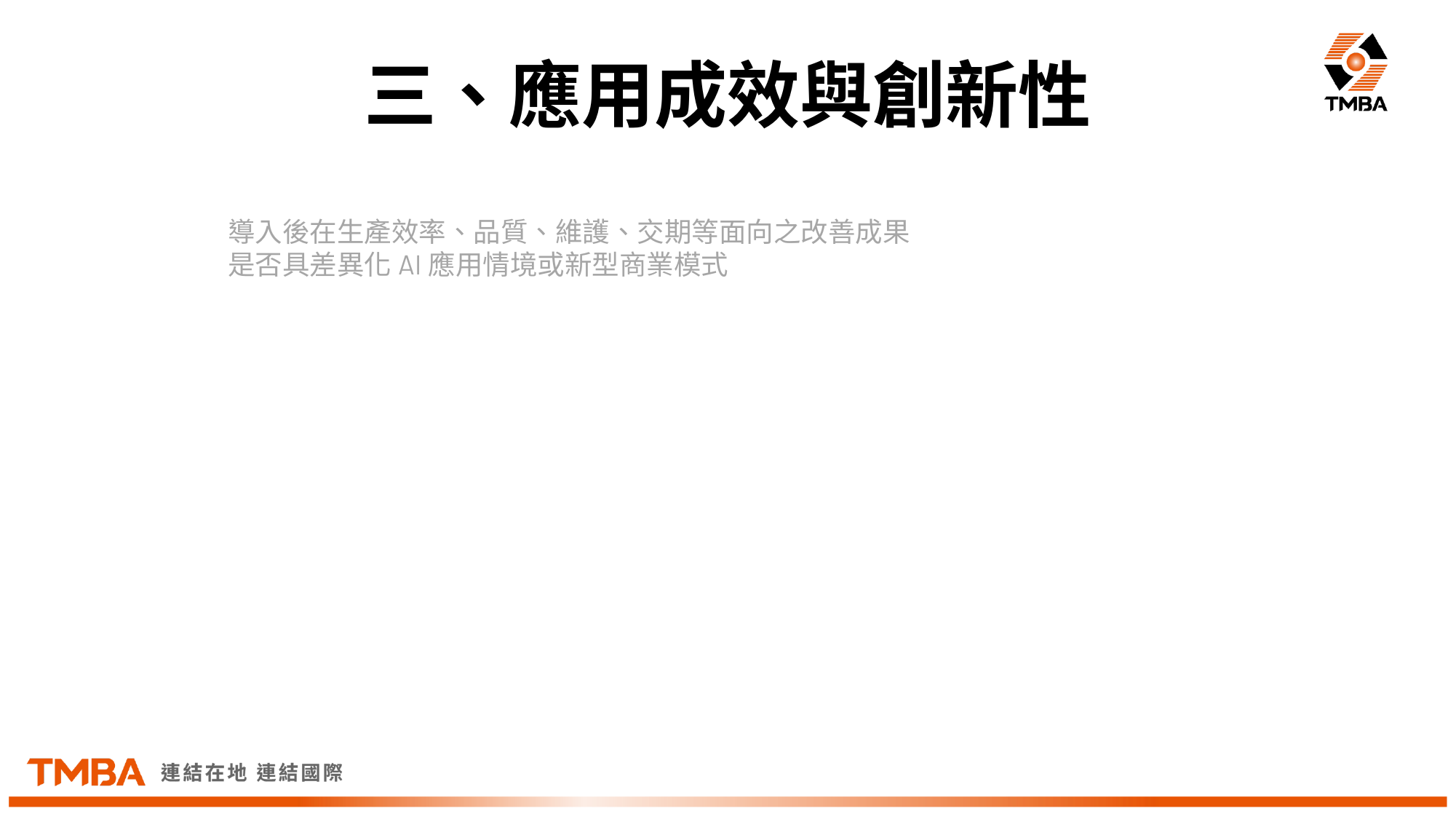

三、應用成效與創新性
導入後在生產效率、品質、維護、交期等面向之改善成果
是否具差異化AI應用情境或新型商業模式